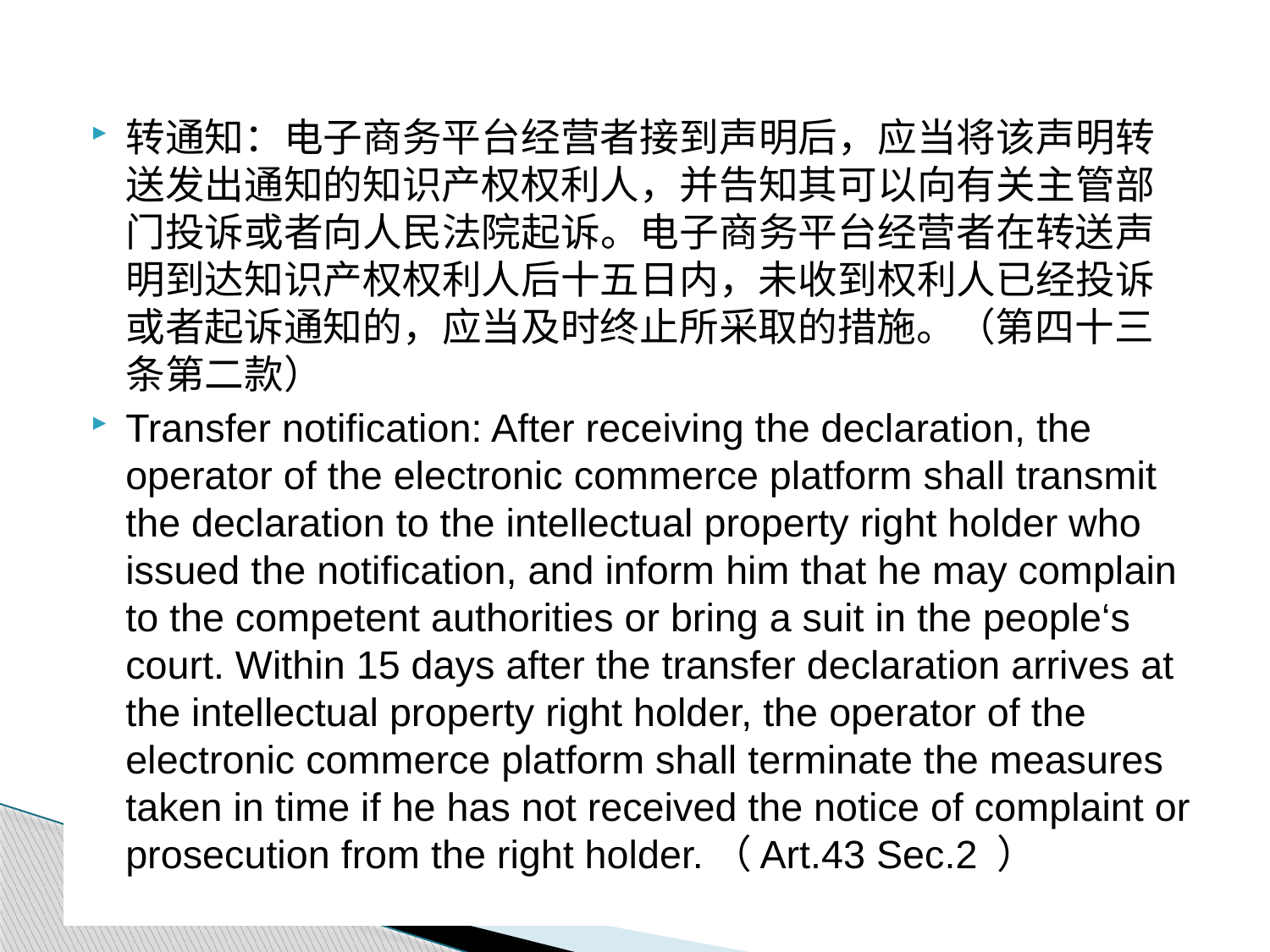

转通知：电子商务平台经营者接到声明后，应当将该声明转送发出通知的知识产权权利人，并告知其可以向有关主管部门投诉或者向人民法院起诉。电子商务平台经营者在转送声明到达知识产权权利人后十五日内，未收到权利人已经投诉或者起诉通知的，应当及时终止所采取的措施。（第四十三条第二款）
Transfer notification: After receiving the declaration, the operator of the electronic commerce platform shall transmit the declaration to the intellectual property right holder who issued the notification, and inform him that he may complain to the competent authorities or bring a suit in the people‘s court. Within 15 days after the transfer declaration arrives at the intellectual property right holder, the operator of the electronic commerce platform shall terminate the measures taken in time if he has not received the notice of complaint or prosecution from the right holder.（Art.43 Sec.2 ）